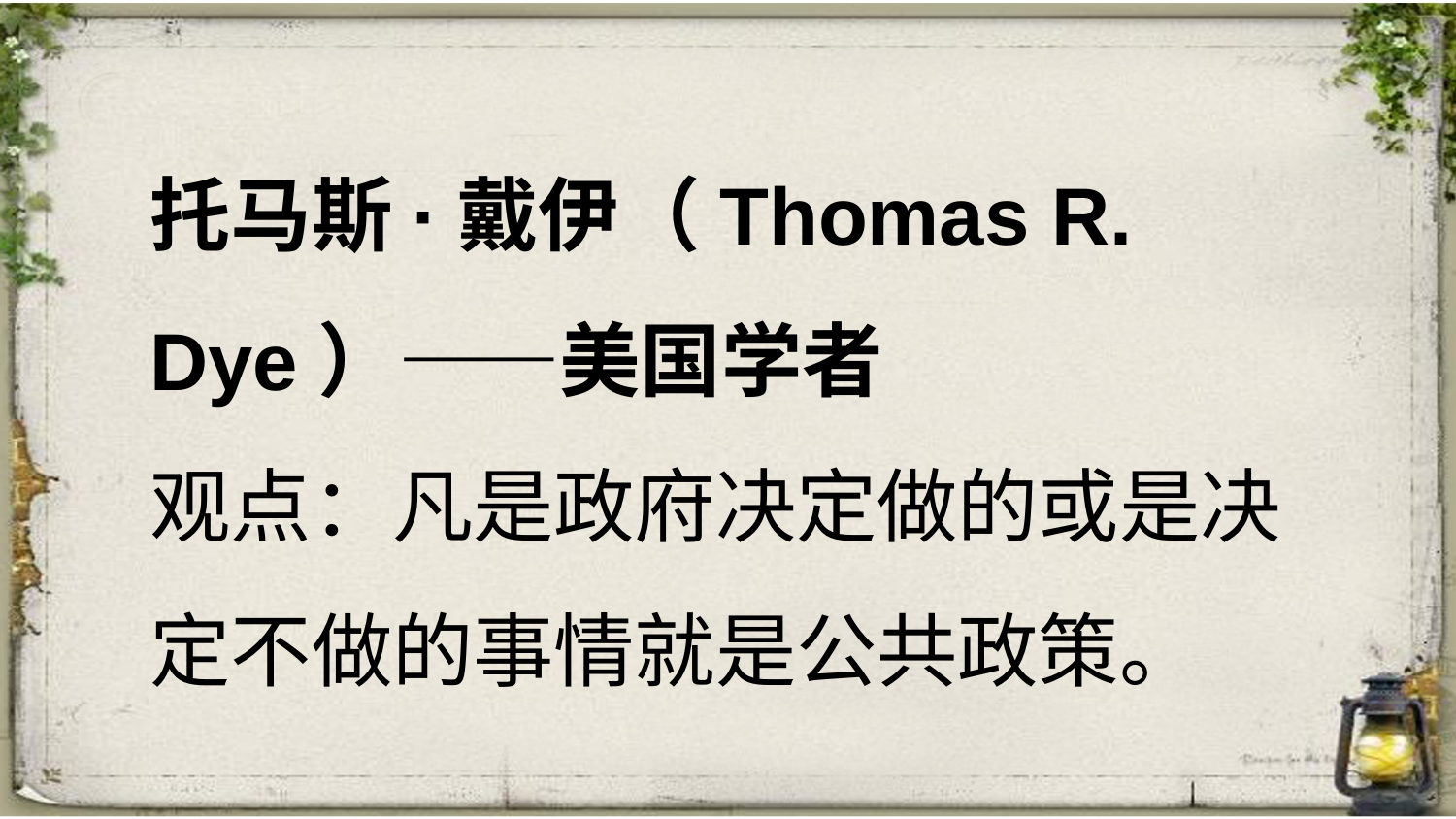

托马斯·戴伊（Thomas R. Dye）——美国学者
观点：凡是政府决定做的或是决定不做的事情就是公共政策。